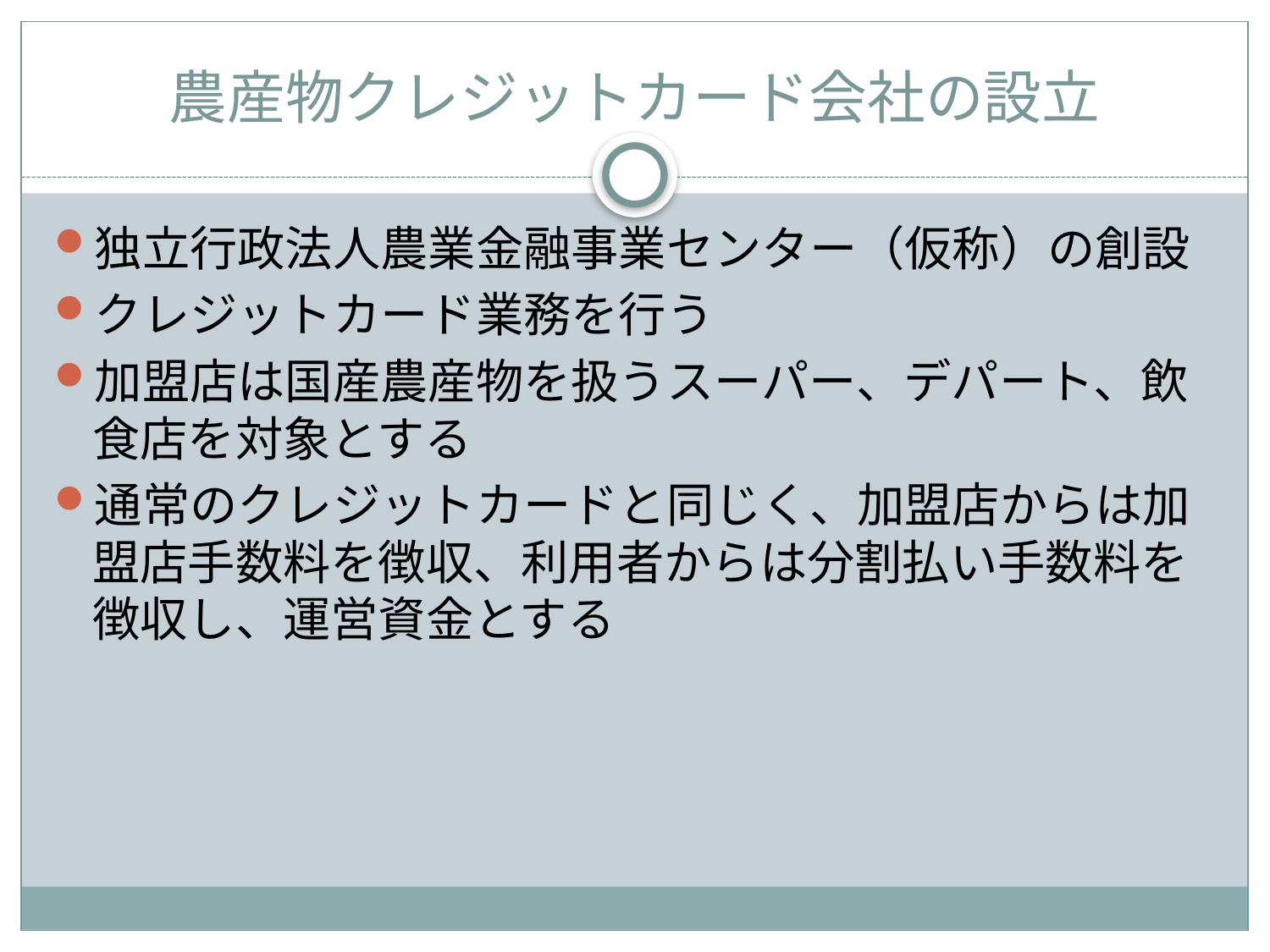

# 農産物クレジットカード会社の設立
独立行政法人農業金融事業センター（仮称）の創設
クレジットカード業務を行う
加盟店は国産農産物を扱うスーパー、デパート、飲食店を対象とする
通常のクレジットカードと同じく、加盟店からは加盟店手数料を徴収、利用者からは分割払い手数料を徴収し、運営資金とする